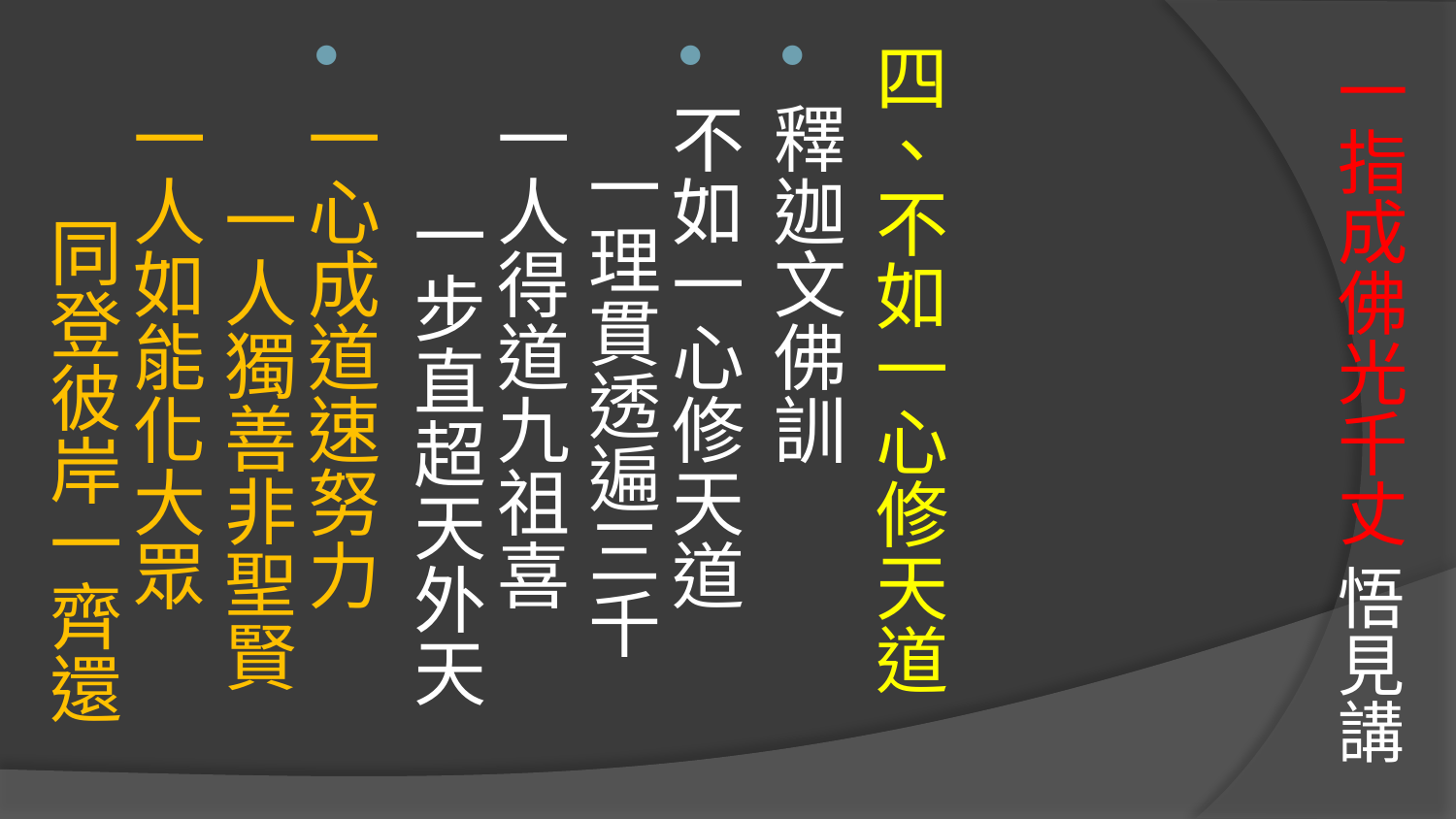

四、不如一心修天道
釋迦文佛訓
不如一心修天道　          一理貫透遍三千
一人得道九祖喜　             一步直超天外天
一心成道速努力　            一人獨善非聖賢
一人如能化大眾　              同登彼岸一齊還
# 一指成佛光千丈 悟見講